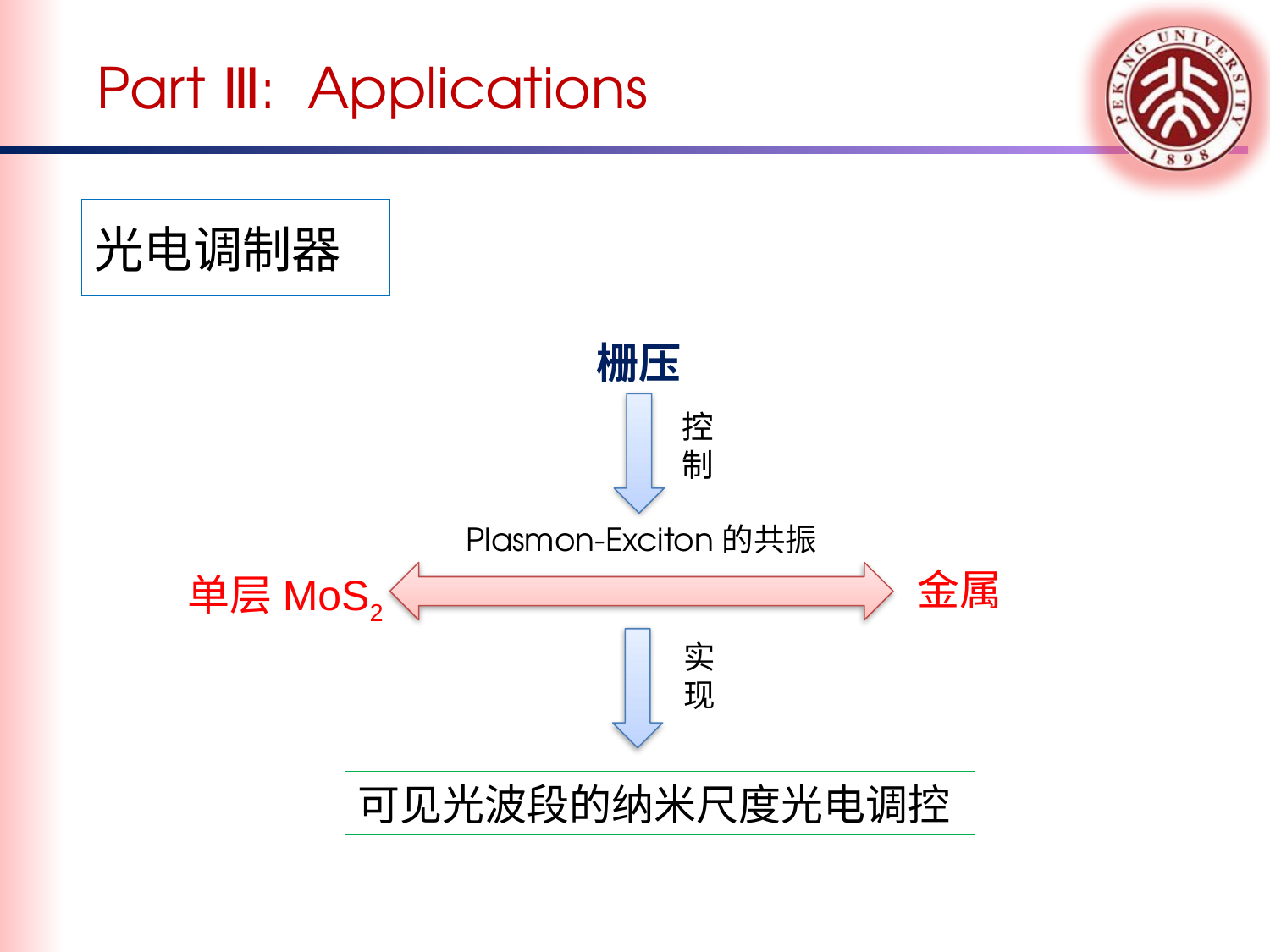

Part Ⅲ:  Applications
光电调制器
栅压

控
制
Plasmon-Exciton的共振
金属
单层MoS2

实
现
可见光波段的纳米尺度光电调控